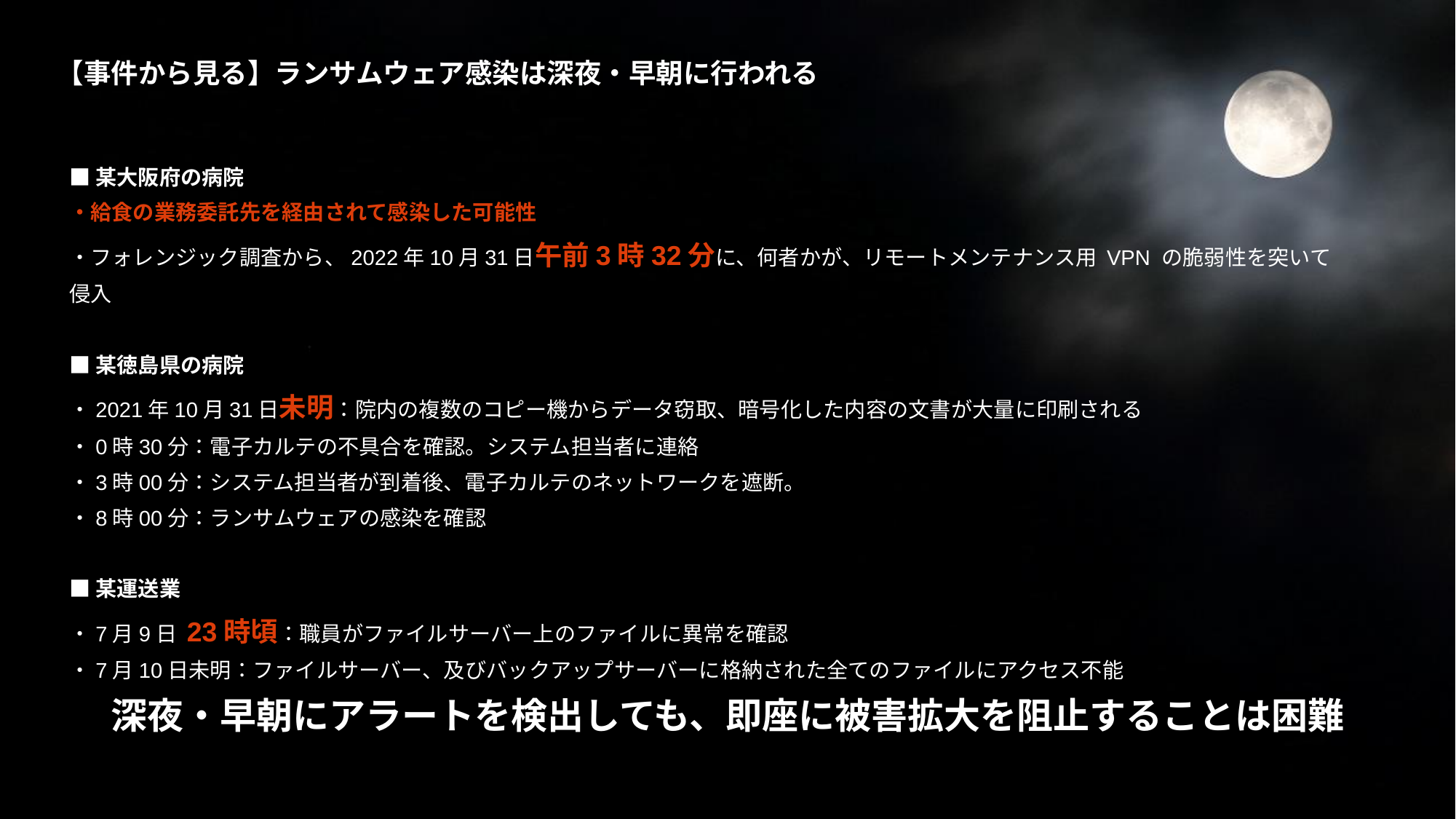

【事件から見る】ランサムウェア感染は深夜・早朝に行われる
■某大阪府の病院
・給食の業務委託先を経由されて感染した可能性
・フォレンジック調査から、2022年10月31日午前3時32分に、何者かが、リモートメンテナンス用 VPN の脆弱性を突いて侵入

■某徳島県の病院
・2021年10月31日未明：院内の複数のコピー機からデータ窃取、暗号化した内容の文書が大量に印刷される
・0時30分：電子カルテの不具合を確認。システム担当者に連絡
・3時00分：システム担当者が到着後、電子カルテのネットワークを遮断。
・8時00分：ランサムウェアの感染を確認

■某運送業
・7月9日 23時頃：職員がファイルサーバー上のファイルに異常を確認
・7月10日未明：ファイルサーバー、及びバックアップサーバーに格納された全てのファイルにアクセス不能
深夜・早朝にアラートを検出しても、即座に被害拡大を阻止することは困難